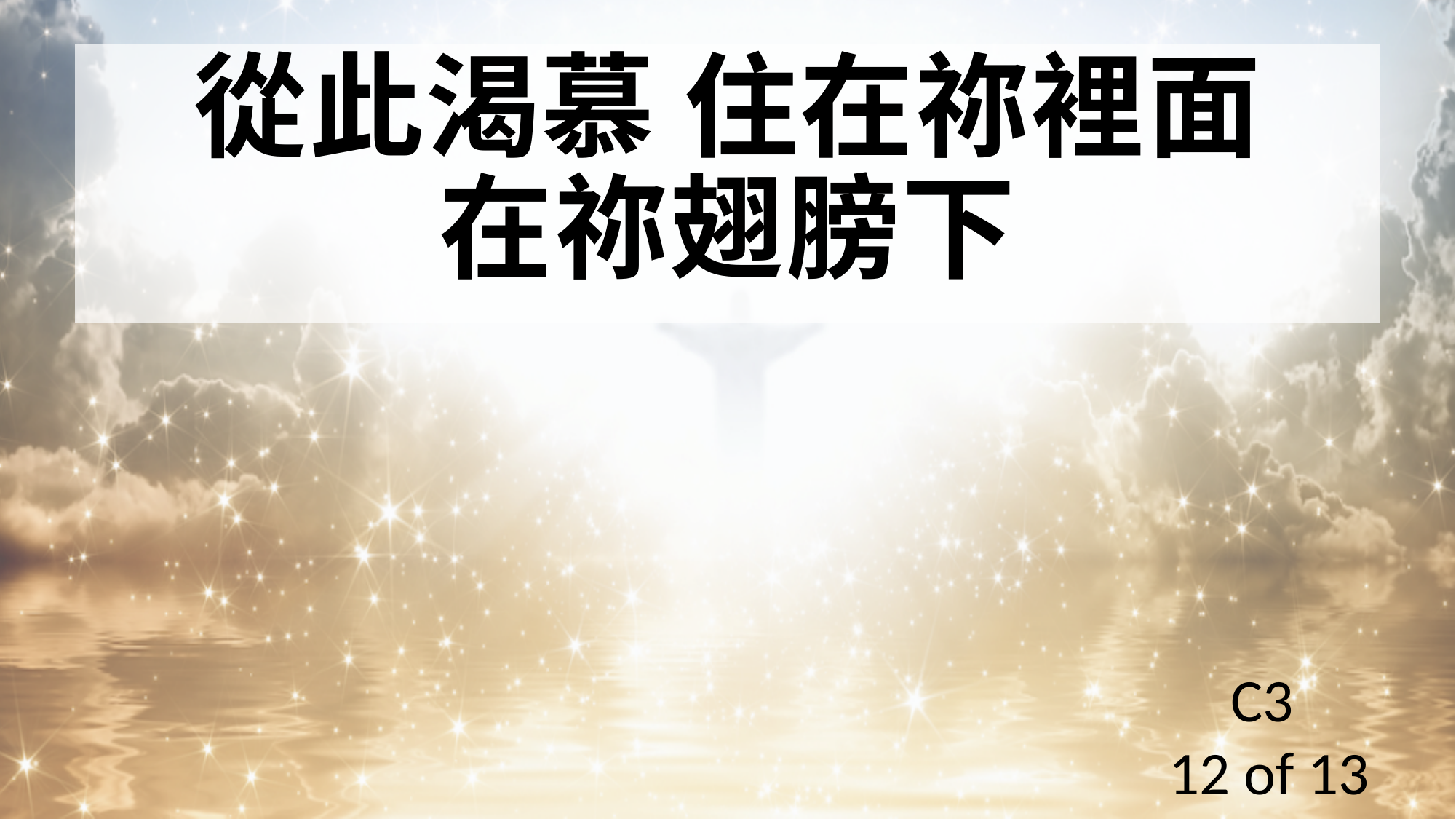

從此渴慕 住在祢裡面
在祢翅膀下
C3
12 of 13